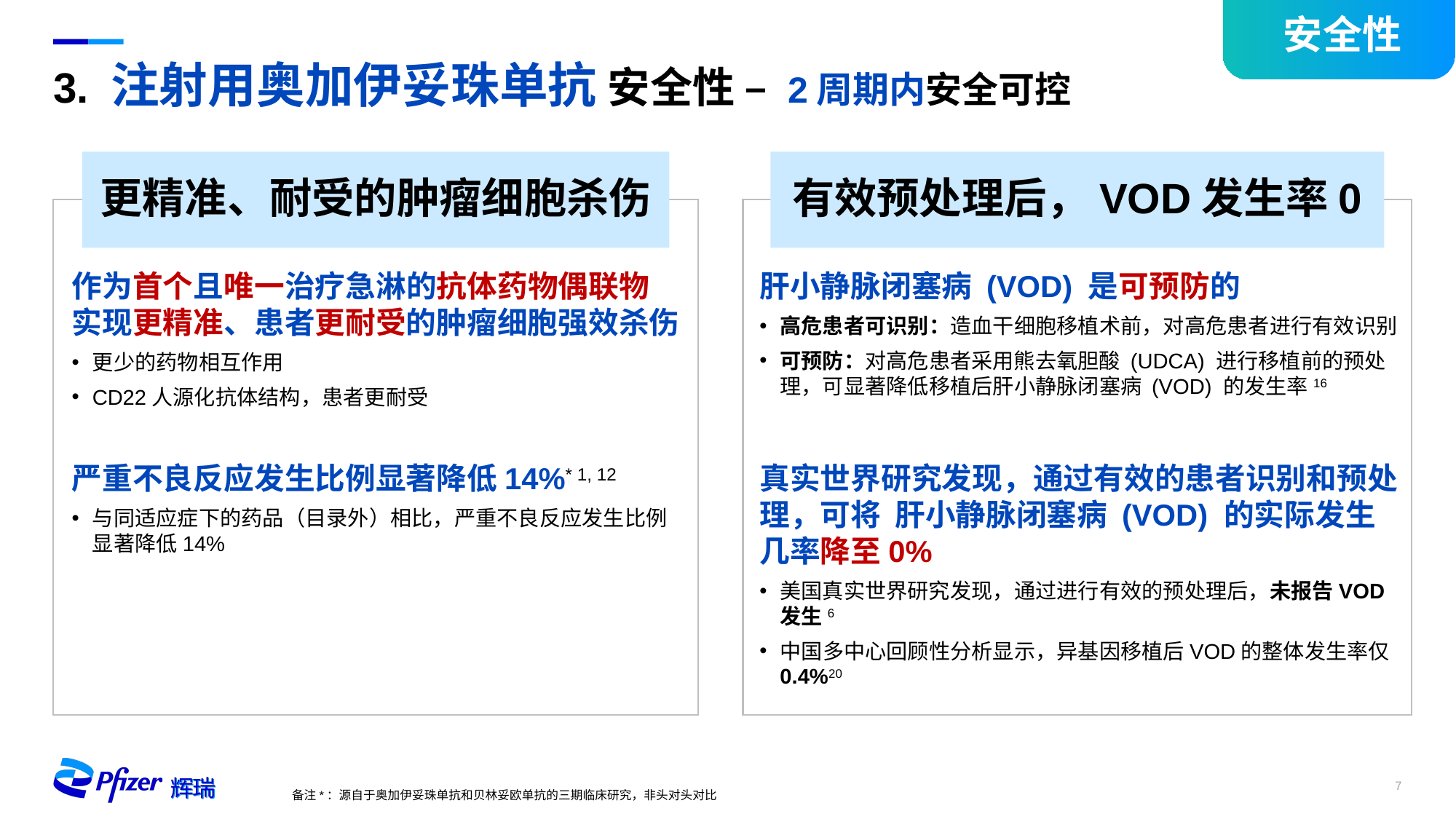

安全性
# 3. 注射用奥加伊妥珠单抗 安全性 – 2周期内安全可控
更精准、耐受的肿瘤细胞杀伤
有效预处理后，VOD发生率0

作为首个且唯一治疗急淋的抗体药物偶联物
实现更精准、患者更耐受的肿瘤细胞强效杀伤
更少的药物相互作用
CD22人源化抗体结构，患者更耐受
肝小静脉闭塞病 (VOD) 是可预防的
高危患者可识别：造血干细胞移植术前，对高危患者进行有效识别
可预防：对高危患者采用熊去氧胆酸 (UDCA) 进行移植前的预处理，可显著降低移植后肝小静脉闭塞病 (VOD) 的发生率16
严重不良反应发生比例显著降低14%* 1, 12
与同适应症下的药品（目录外）相比，严重不良反应发生比例显著降低14%
真实世界研究发现，通过有效的患者识别和预处理，可将  肝小静脉闭塞病 (VOD) 的实际发生几率降至0%
美国真实世界研究发现，通过进行有效的预处理后，未报告VOD发生6
中国多中心回顾性分析显示，异基因移植后VOD的整体发生率仅0.4%20

备注*：源自于奥加伊妥珠单抗和贝林妥欧单抗的三期临床研究，非头对头对比